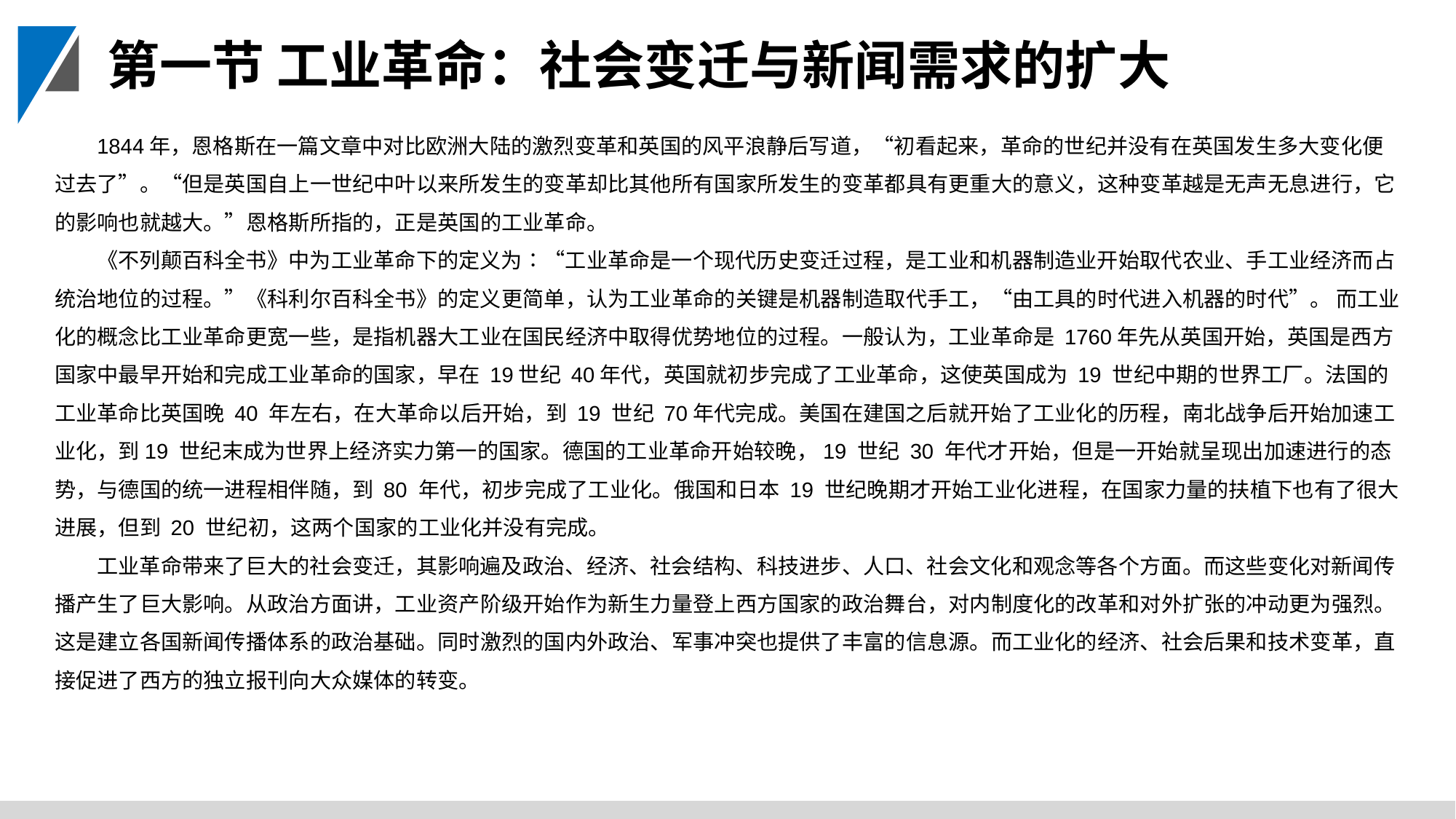

第一节 工业革命：社会变迁与新闻需求的扩大
1844年，恩格斯在一篇文章中对比欧洲大陆的激烈变革和英国的风平浪静后写道，“初看起来，革命的世纪并没有在英国发生多大变化便过去了”。“但是英国自上一世纪中叶以来所发生的变革却比其他所有国家所发生的变革都具有更重大的意义，这种变革越是无声无息进行，它的影响也就越大。”恩格斯所指的，正是英国的工业革命。
《不列颠百科全书》中为工业革命下的定义为∶“工业革命是一个现代历史变迁过程，是工业和机器制造业开始取代农业、手工业经济而占统治地位的过程。”《科利尔百科全书》的定义更简单，认为工业革命的关键是机器制造取代手工，“由工具的时代进入机器的时代”。 而工业化的概念比工业革命更宽一些，是指机器大工业在国民经济中取得优势地位的过程。一般认为，工业革命是 1760年先从英国开始，英国是西方国家中最早开始和完成工业革命的国家，早在 19世纪 40年代，英国就初步完成了工业革命，这使英国成为 19 世纪中期的世界工厂。法国的工业革命比英国晚 40 年左右，在大革命以后开始，到 19 世纪 70年代完成。美国在建国之后就开始了工业化的历程，南北战争后开始加速工业化，到19 世纪末成为世界上经济实力第一的国家。德国的工业革命开始较晚，19 世纪 30 年代才开始，但是一开始就呈现出加速进行的态势，与德国的统一进程相伴随，到 80 年代，初步完成了工业化。俄国和日本 19 世纪晚期才开始工业化进程，在国家力量的扶植下也有了很大进展，但到 20 世纪初，这两个国家的工业化并没有完成。
工业革命带来了巨大的社会变迁，其影响遍及政治、经济、社会结构、科技进步、人口、社会文化和观念等各个方面。而这些变化对新闻传播产生了巨大影响。从政治方面讲，工业资产阶级开始作为新生力量登上西方国家的政治舞台，对内制度化的改革和对外扩张的冲动更为强烈。这是建立各国新闻传播体系的政治基础。同时激烈的国内外政治、军事冲突也提供了丰富的信息源。而工业化的经济、社会后果和技术变革，直接促进了西方的独立报刊向大众媒体的转变。